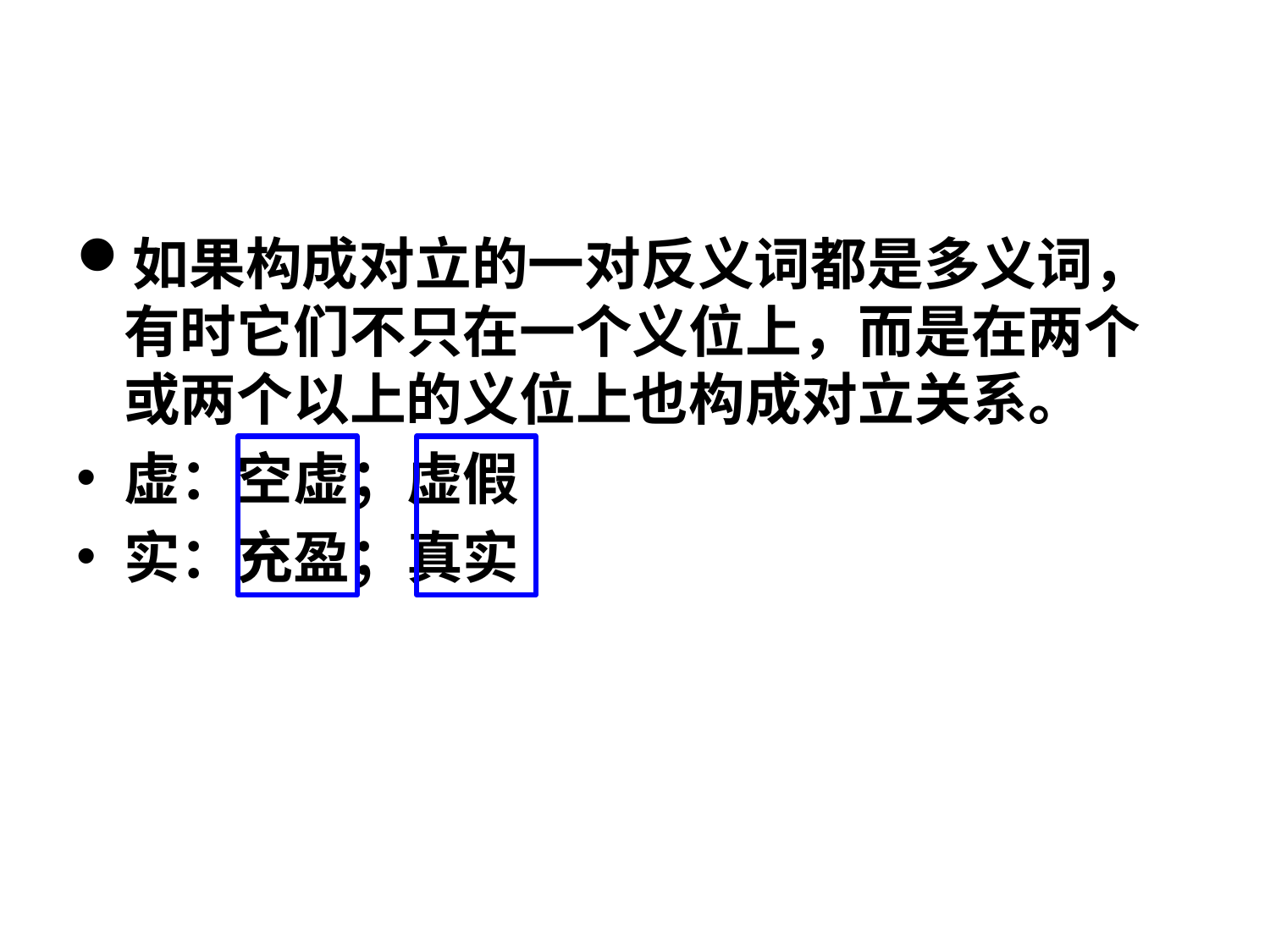

#
如果构成对立的一对反义词都是多义词，有时它们不只在一个义位上，而是在两个或两个以上的义位上也构成对立关系。
虚：空虚；虚假
实：充盈；真实